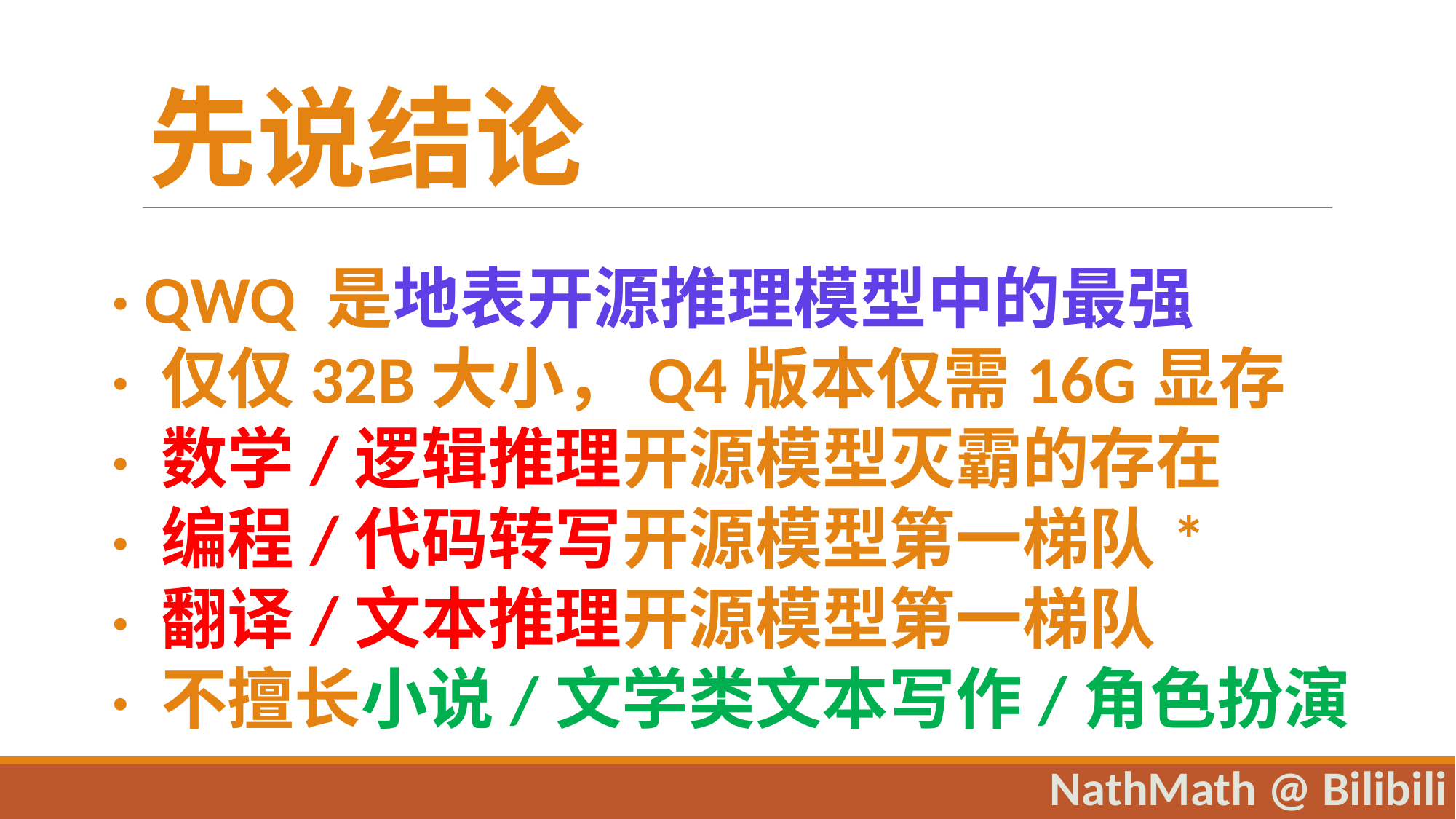

先说结论
· QWQ 是地表开源推理模型中的最强
· 仅仅32B大小，Q4版本仅需16G显存
· 数学/逻辑推理开源模型灭霸的存在
· 编程/代码转写开源模型第一梯队*
· 翻译/文本推理开源模型第一梯队
· 不擅长小说/文学类文本写作/角色扮演
NathMath @ Bilibili